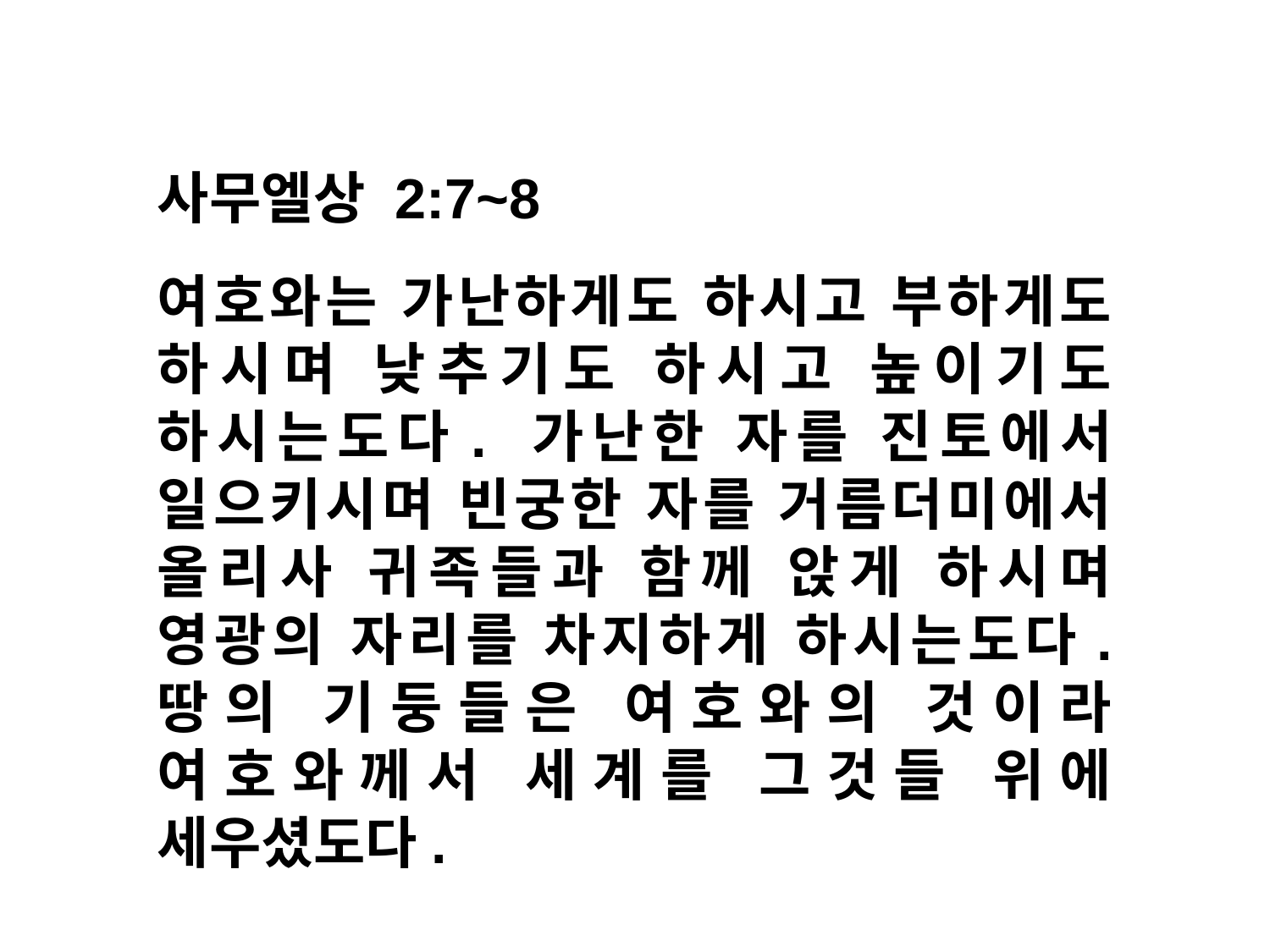

사무엘상 2:7~8
여호와는 가난하게도 하시고 부하게도 하시며 낮추기도 하시고 높이기도 하시는도다. 가난한 자를 진토에서 일으키시며 빈궁한 자를 거름더미에서 올리사 귀족들과 함께 앉게 하시며 영광의 자리를 차지하게 하시는도다. 땅의 기둥들은 여호와의 것이라 여호와께서 세계를 그것들 위에 세우셨도다.